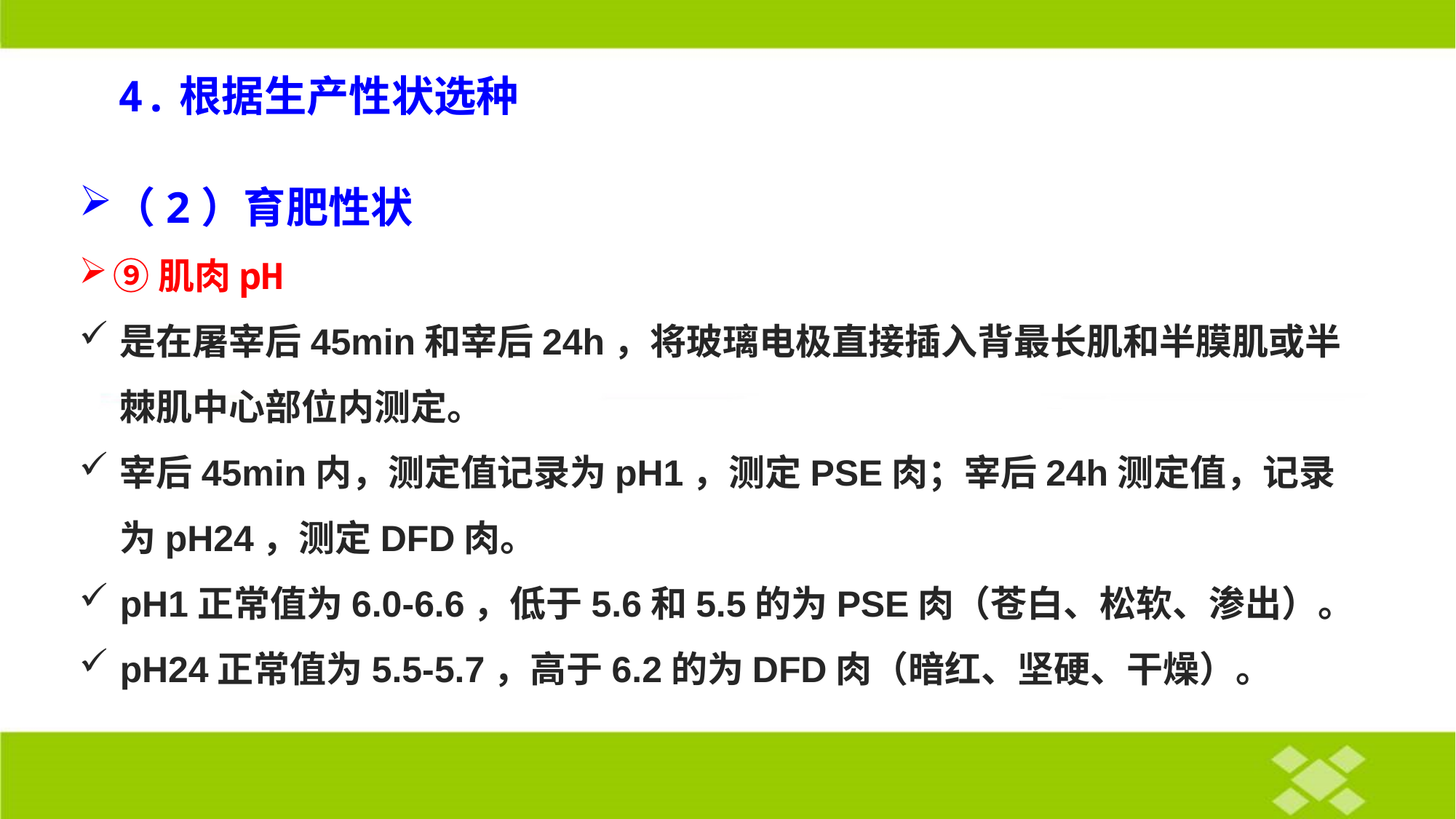

4.根据生产性状选种
（2）育肥性状
⑨肌肉pH
是在屠宰后45min和宰后24h，将玻璃电极直接插入背最长肌和半膜肌或半棘肌中心部位内测定。
宰后45min内，测定值记录为pH1，测定PSE肉；宰后24h测定值，记录为pH24，测定DFD肉。
pH1正常值为6.0-6.6，低于5.6和5.5的为PSE肉（苍白、松软、渗出）。
pH24正常值为5.5-5.7，高于6.2的为DFD肉（暗红、坚硬、干燥）。